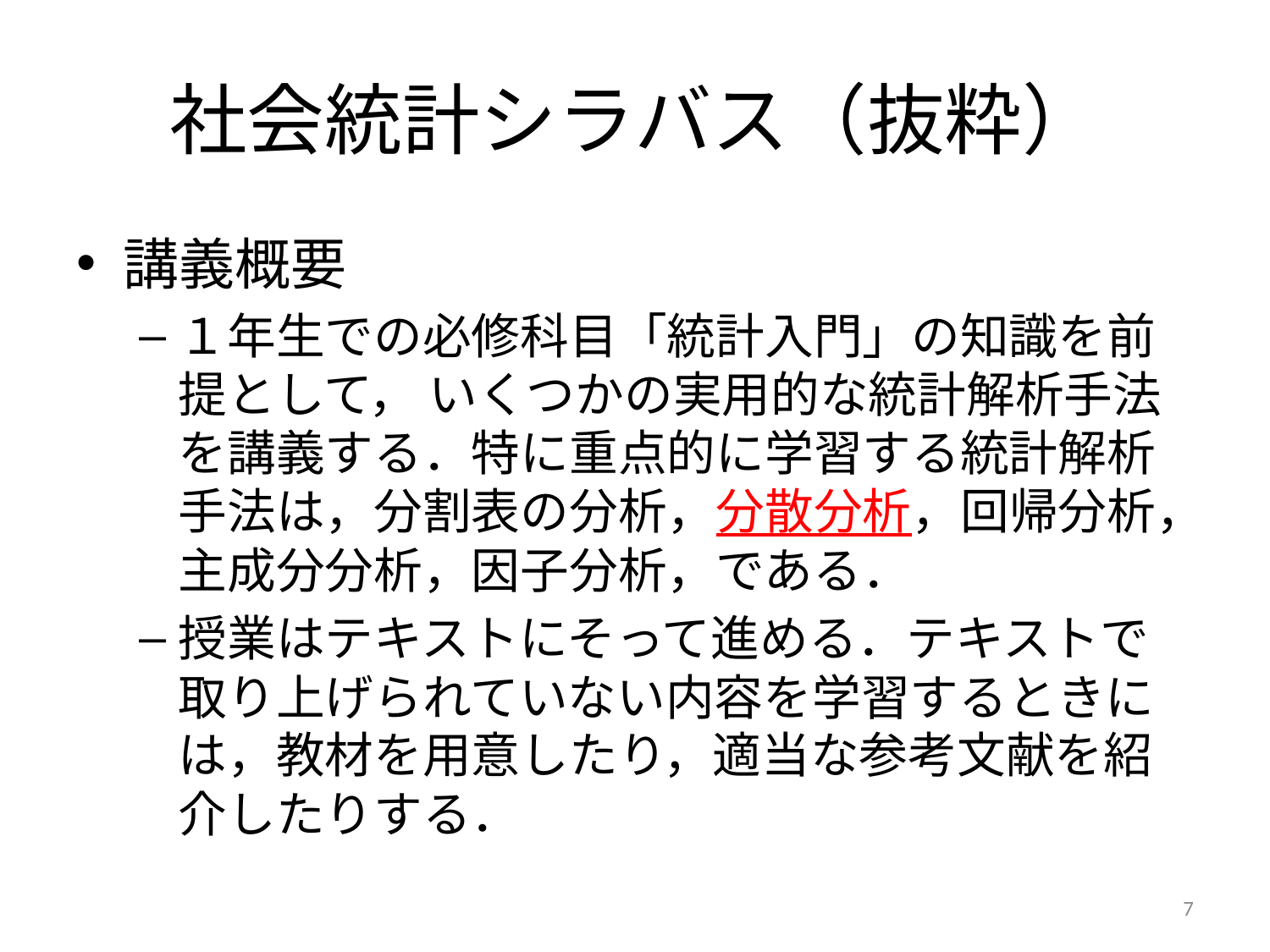

# 社会統計シラバス（抜粋）
講義概要
１年生での必修科目「統計入門」の知識を前提として， いくつかの実用的な統計解析手法を講義する．特に重点的に学習する統計解析手法は，分割表の分析，分散分析，回帰分析，主成分分析，因子分析，である．
授業はテキストにそって進める．テキストで取り上げられていない内容を学習するときには，教材を用意したり，適当な参考文献を紹介したりする．
7